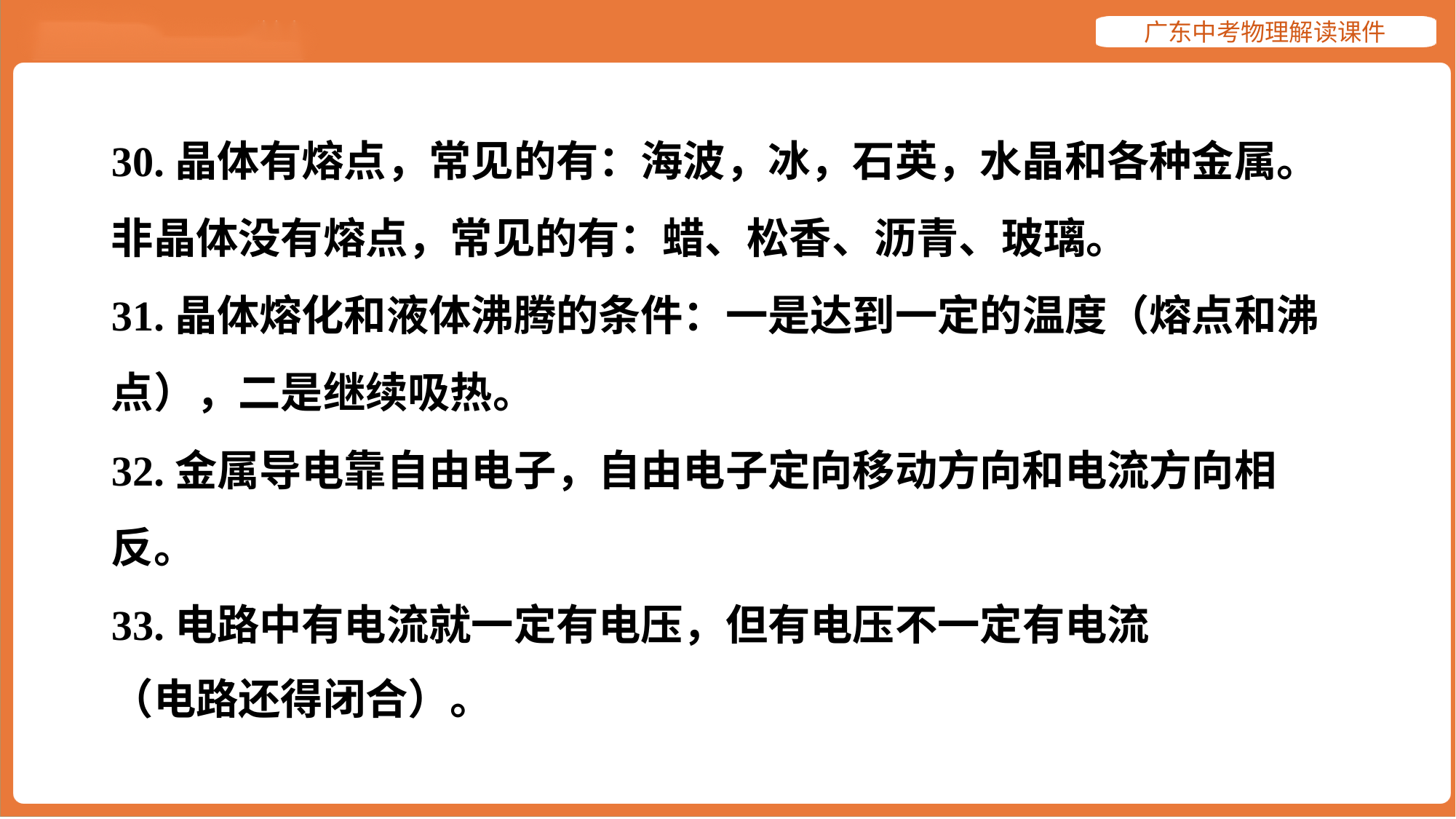

30.晶体有熔点，常见的有：海波，冰，石英，水晶和各种金属。
非晶体没有熔点，常见的有：蜡、松香、沥青、玻璃。
31.晶体熔化和液体沸腾的条件：一是达到一定的温度（熔点和沸
点），二是继续吸热。
32.金属导电靠自由电子，自由电子定向移动方向和电流方向相
反。
33.电路中有电流就一定有电压，但有电压不一定有电流
（电路还得闭合）。#33